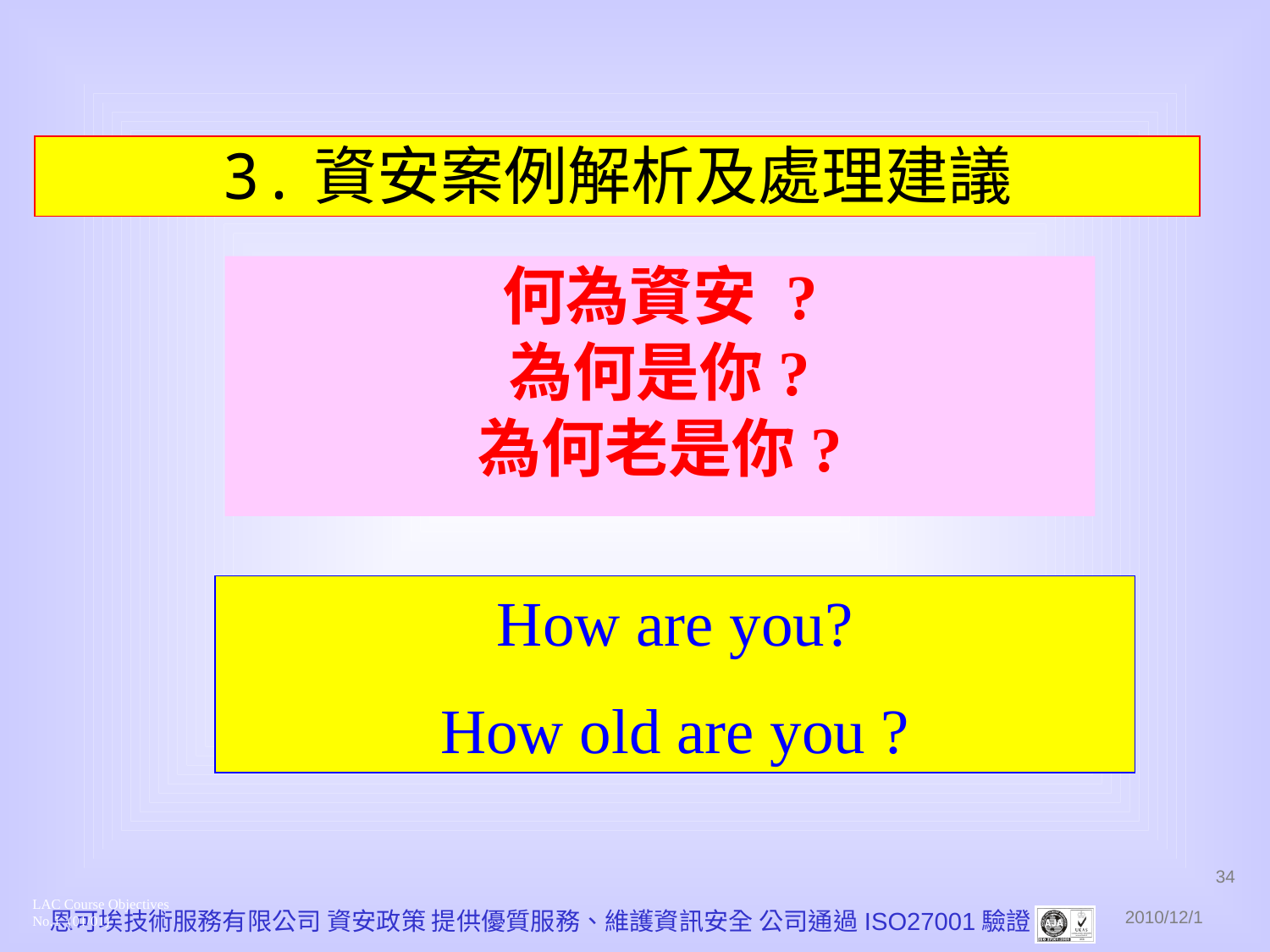

3.資安案例解析及處理建議
# 何為資安 ? 為何是你? 為何老是你?
How are you?
How old are you ?
34
LAC Course Objectives
No.1  (01/01)
恩可埃技術服務有限公司 資安政策 提供優質服務、維護資訊安全 公司通過ISO27001驗證
2010/12/1